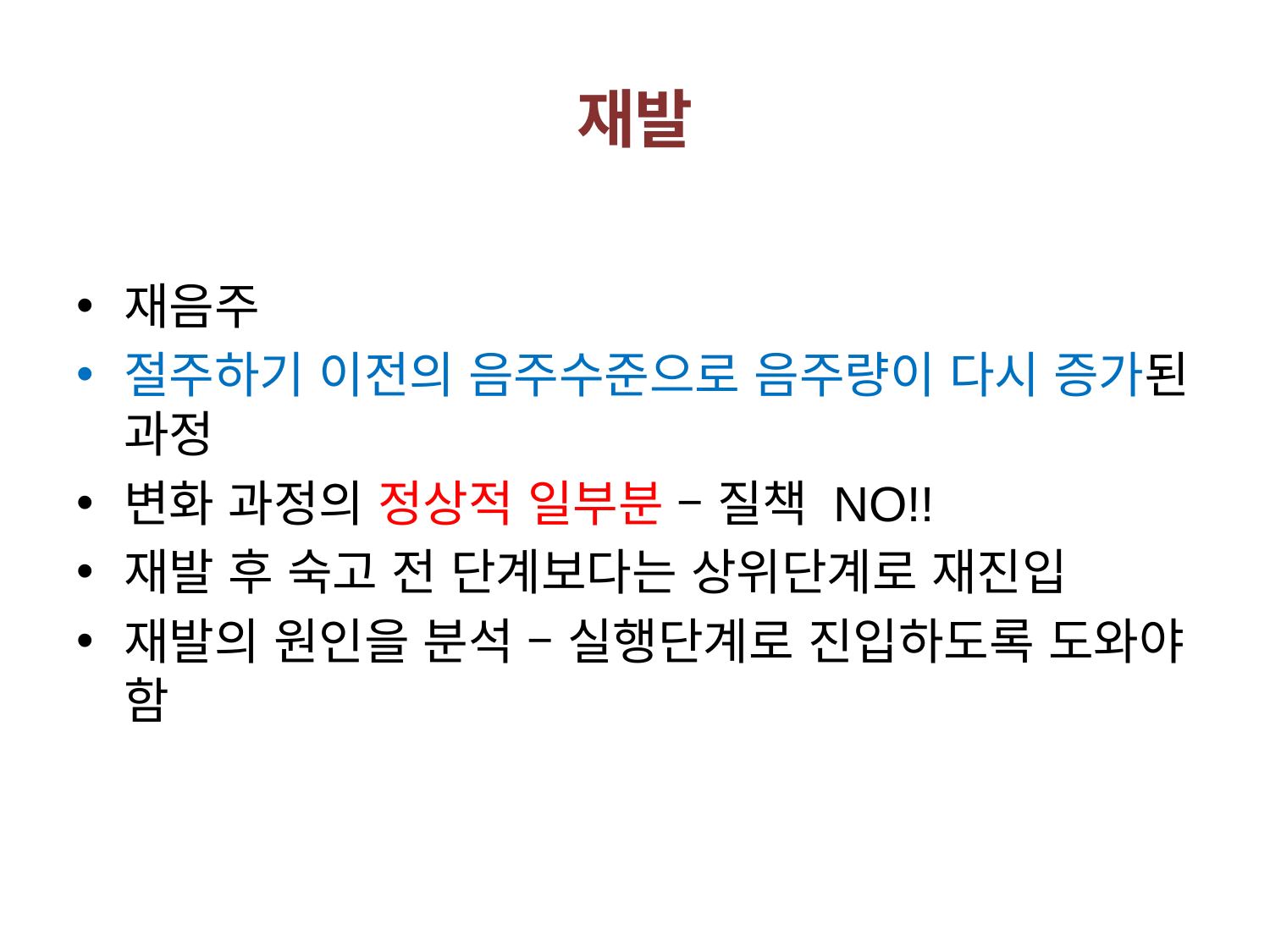

# 재발
재음주
절주하기 이전의 음주수준으로 음주량이 다시 증가된 과정
변화 과정의 정상적 일부분 – 질책 NO!!
재발 후 숙고 전 단계보다는 상위단계로 재진입
재발의 원인을 분석 – 실행단계로 진입하도록 도와야 함